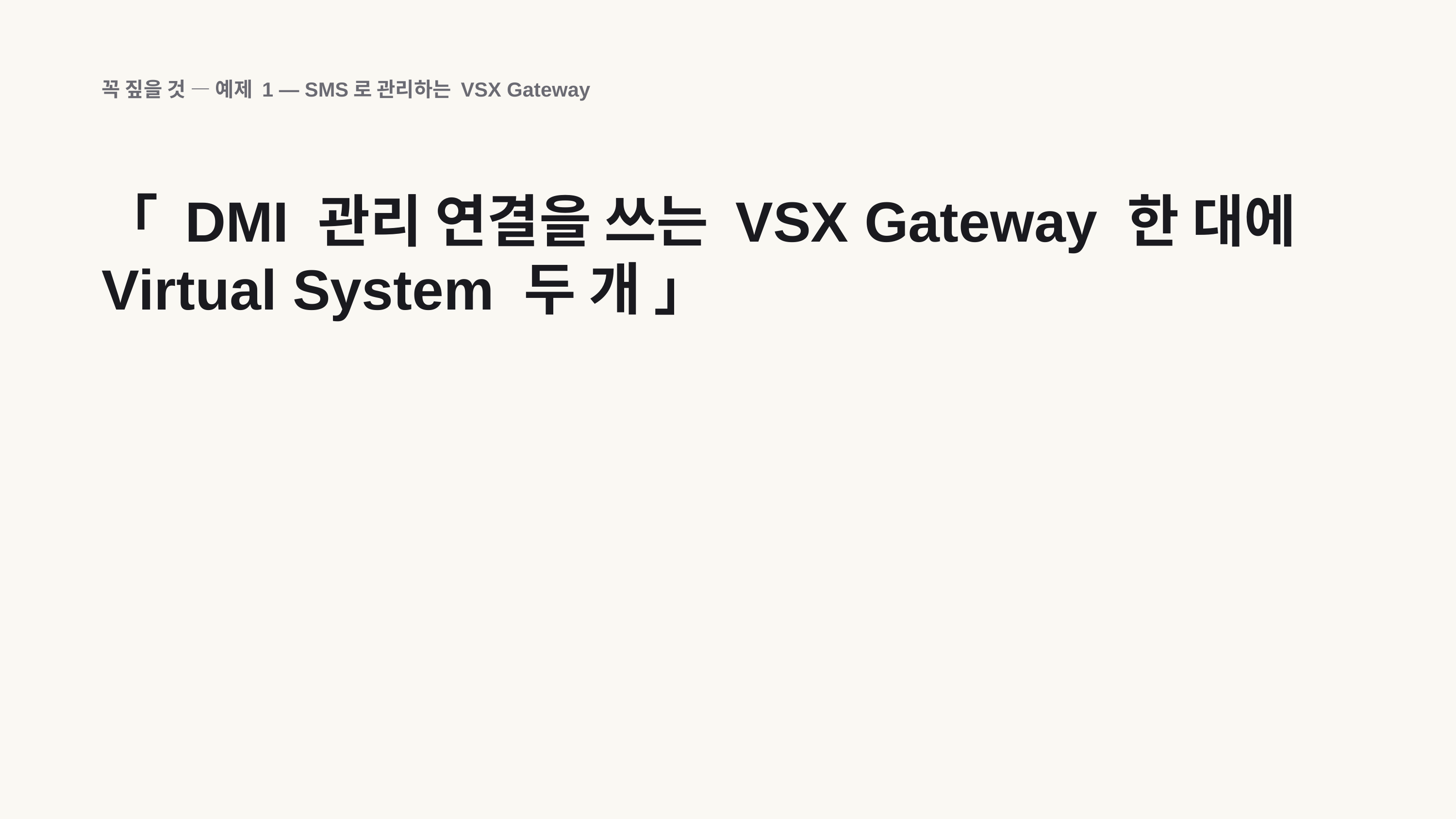

꼭 짚을 것 — 예제 1 — SMS로 관리하는 VSX Gateway
「 DMI 관리 연결을 쓰는 VSX Gateway 한 대에 Virtual System 두 개 」